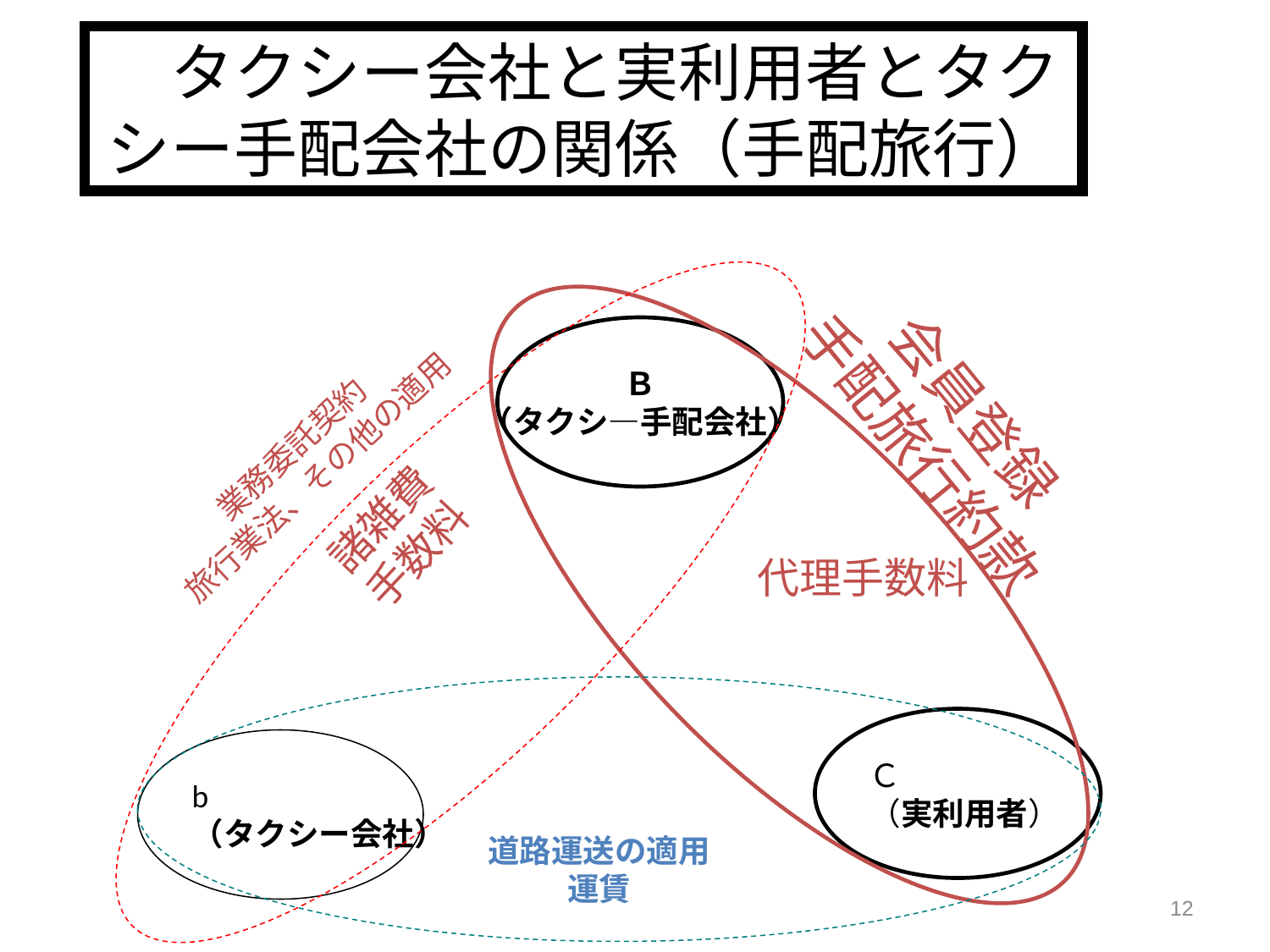

タクシー会社と実利用者とタクシー手配会社の関係（手配旅行）

Ｂ
（タクシ―手配会社）
会員登録
手配旅行約款
業務委託契約
旅行業法、その他の適用
諸雑費
手数料
代理手数料

Ｃ
（実利用者）
b
（タクシー会社）
道路運送の適用
運賃
12